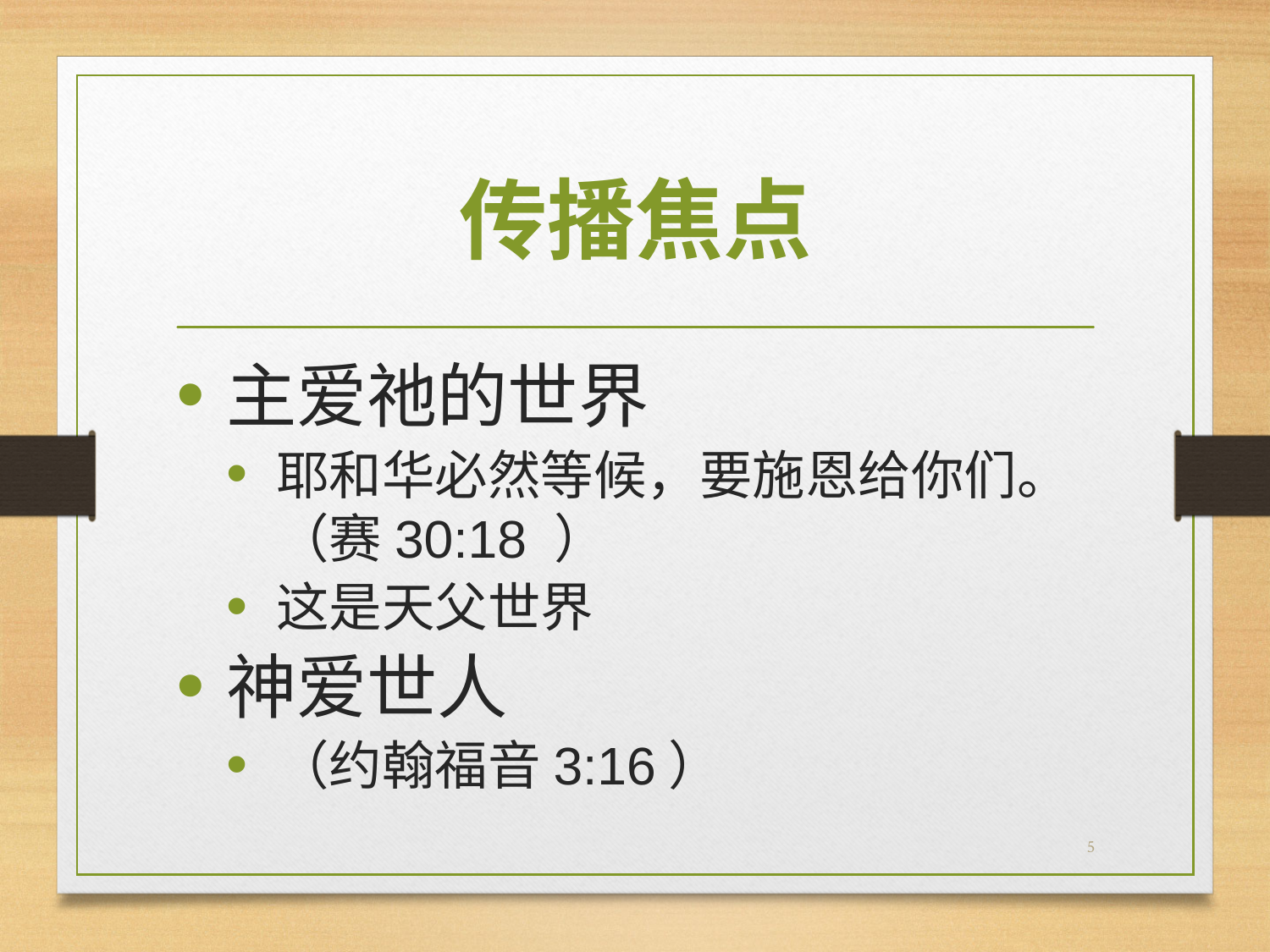

# 传播焦点
主爱祂的世界
耶和华必然等候，要施恩给你们。 （赛30:18 ）
这是天父世界
神爱世人
（约翰福音3:16）
5